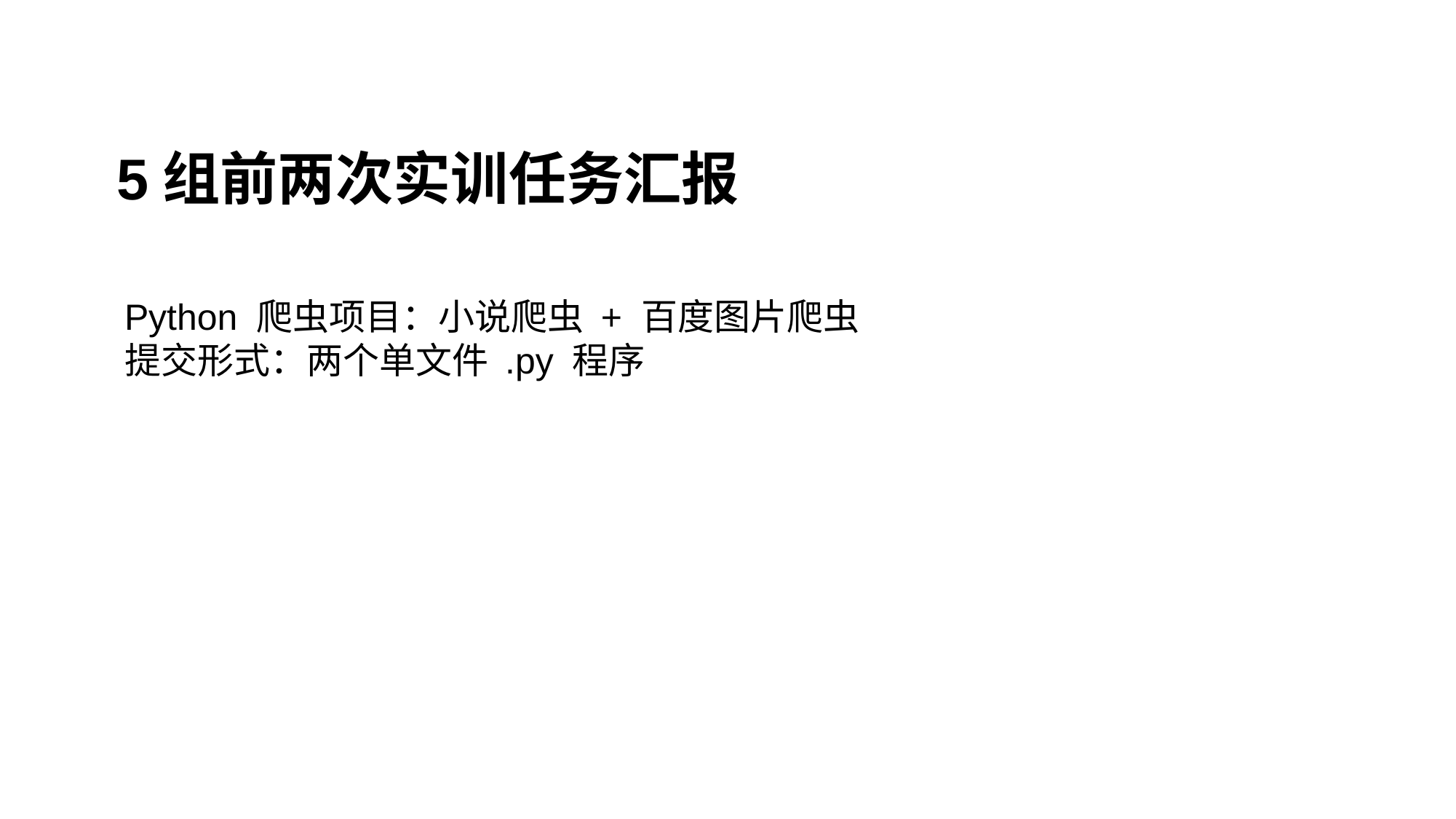

5组前两次实训任务汇报
Python 爬虫项目：小说爬虫 + 百度图片爬虫
提交形式：两个单文件 .py 程序